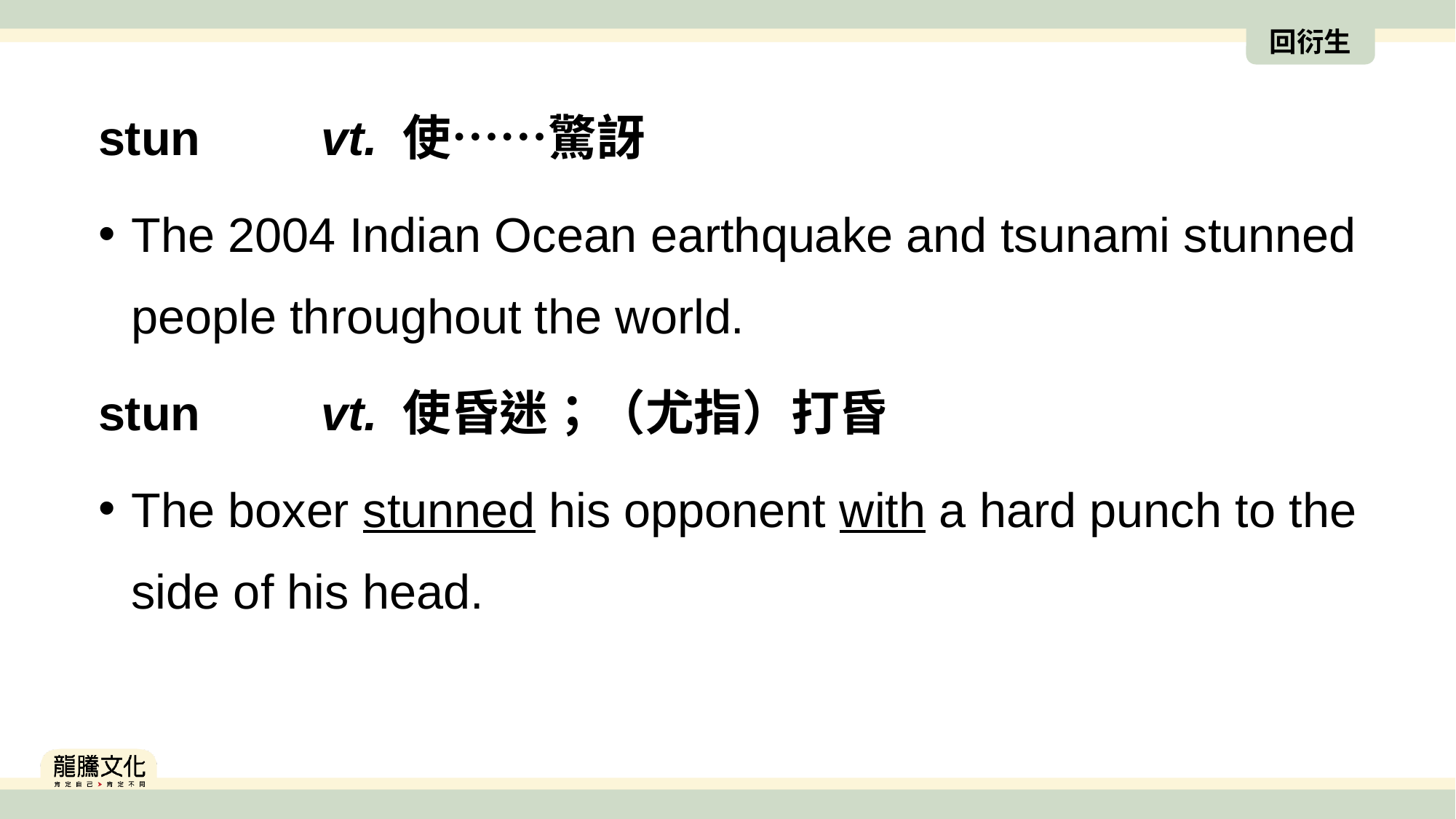

回衍生
stun　　vt. 使⋯⋯驚訝
The 2004 Indian Ocean earthquake and tsunami stunned people throughout the world.
stun　　vt. 使昏迷；（尤指）打昏
The boxer stunned his opponent with a hard punch to the side of his head.